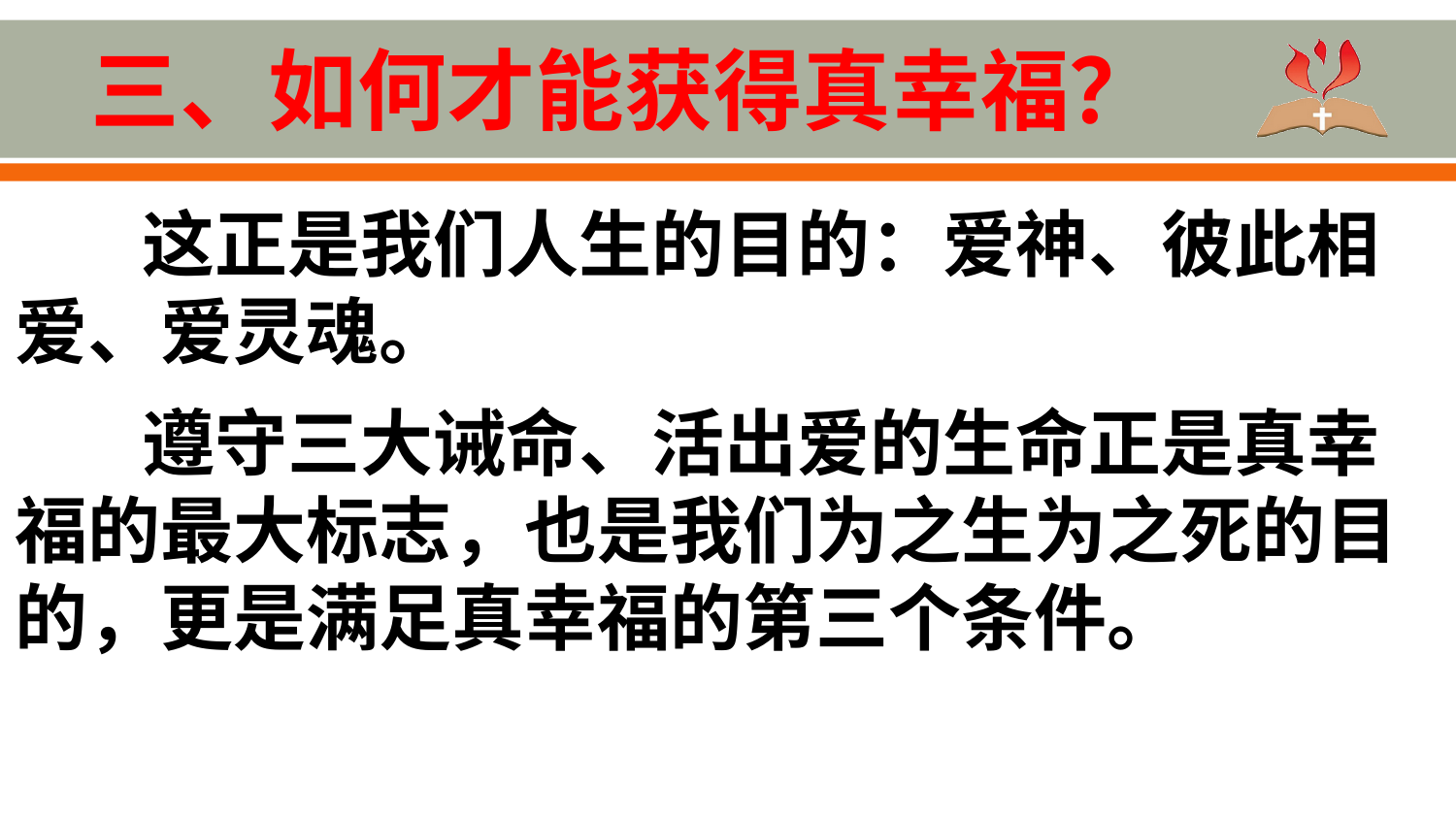

# 三、如何才能获得真幸福？
这正是我们人生的目的：爱神、彼此相爱、爱灵魂。
遵守三大诫命、活出爱的生命正是真幸福的最大标志，也是我们为之生为之死的目的，更是满足真幸福的第三个条件。